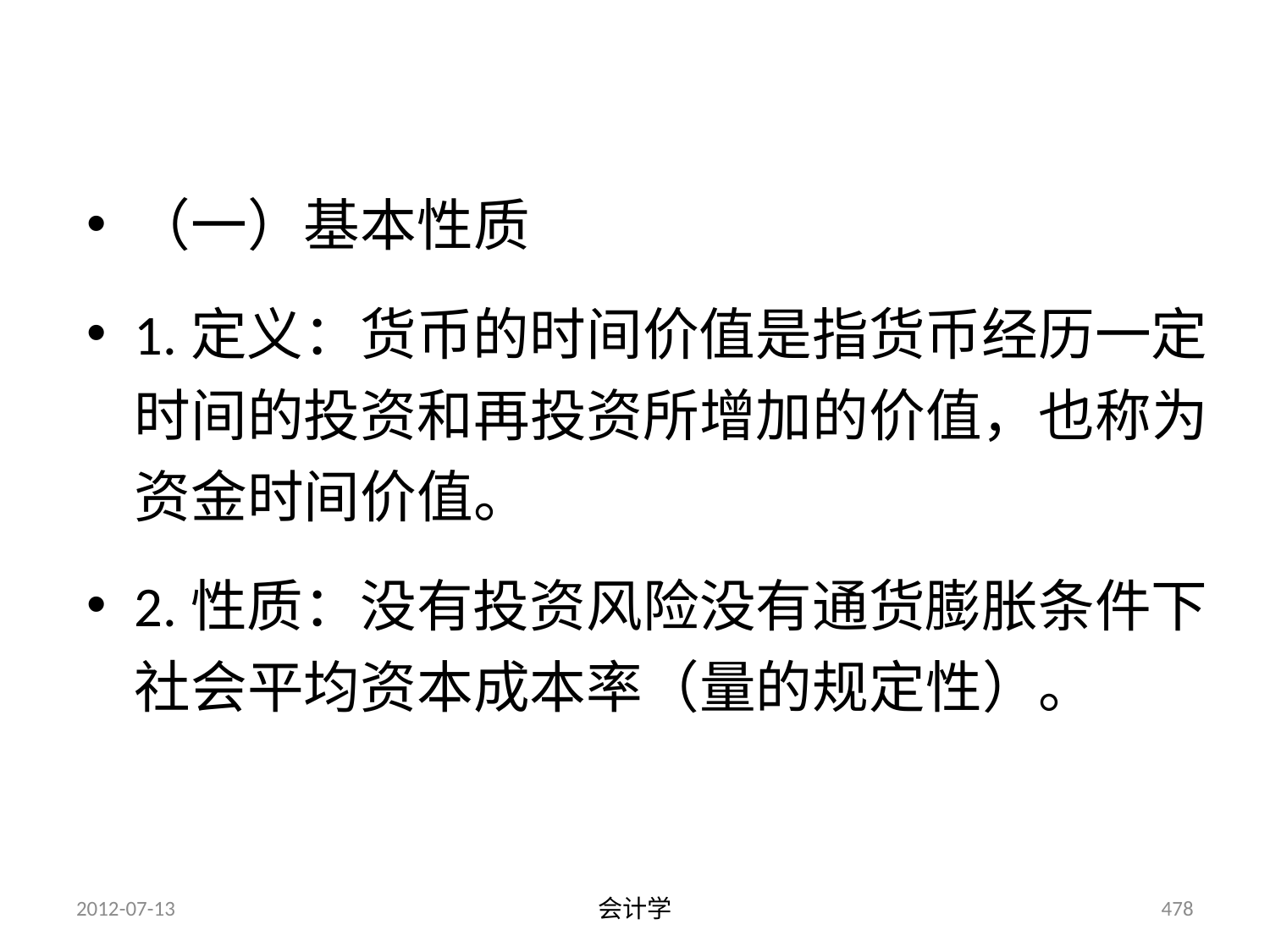

# 二、货币的时间价值
（一）基本性质
1.定义：货币的时间价值是指货币经历一定时间的投资和再投资所增加的价值，也称为资金时间价值。
2.性质：没有投资风险没有通货膨胀条件下社会平均资本成本率（量的规定性）。
2012-07-13
会计学
478